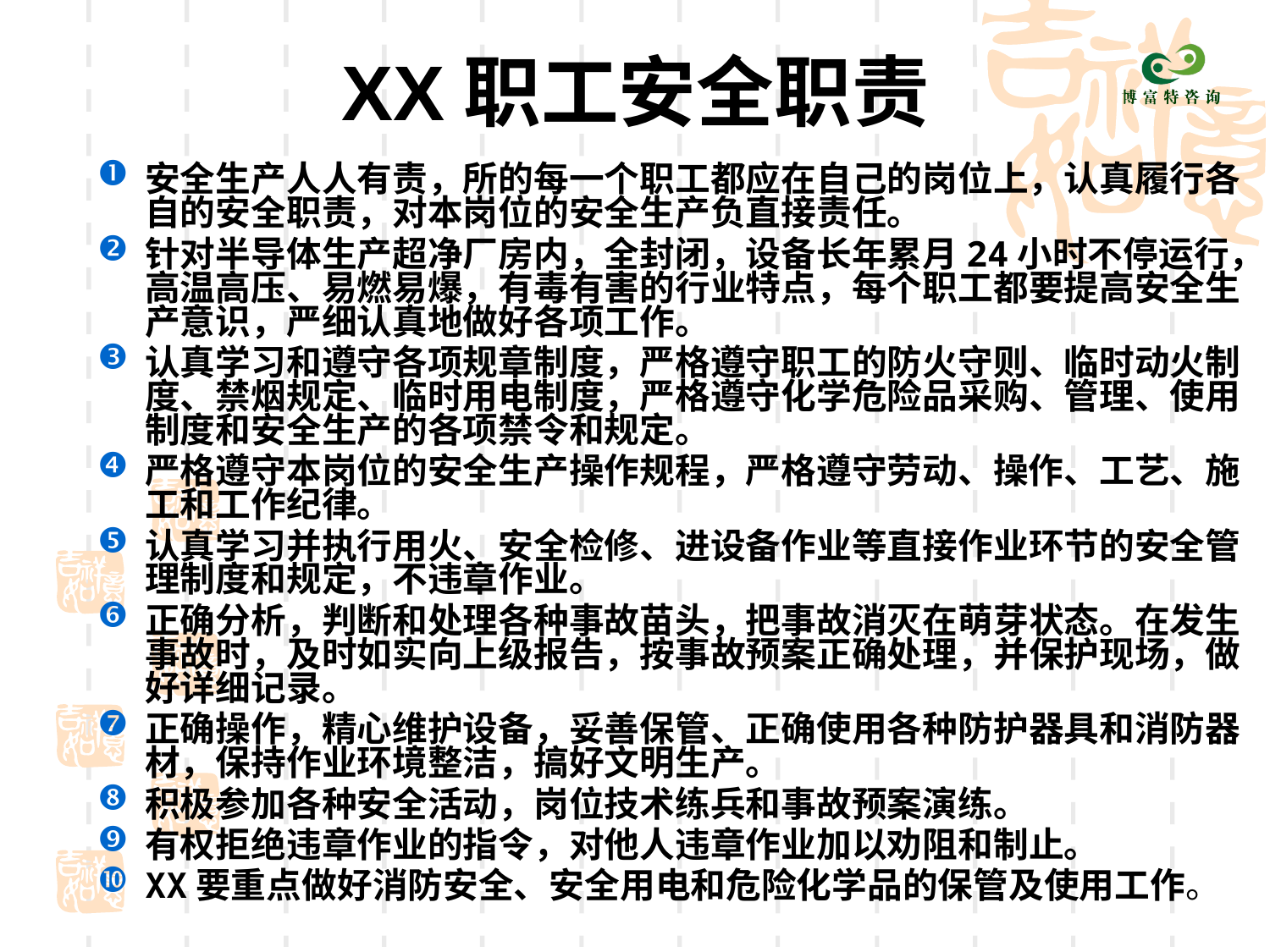

# XX职工安全职责
安全生产人人有责，所的每一个职工都应在自己的岗位上，认真履行各自的安全职责，对本岗位的安全生产负直接责任。
针对半导体生产超净厂房内，全封闭，设备长年累月24小时不停运行，高温高压、易燃易爆，有毒有害的行业特点，每个职工都要提高安全生产意识，严细认真地做好各项工作。
认真学习和遵守各项规章制度，严格遵守职工的防火守则、临时动火制度、禁烟规定、临时用电制度，严格遵守化学危险品采购、管理、使用制度和安全生产的各项禁令和规定。
严格遵守本岗位的安全生产操作规程，严格遵守劳动、操作、工艺、施工和工作纪律。
认真学习并执行用火、安全检修、进设备作业等直接作业环节的安全管理制度和规定，不违章作业。
正确分析，判断和处理各种事故苗头，把事故消灭在萌芽状态。在发生事故时，及时如实向上级报告，按事故预案正确处理，并保护现场，做好详细记录。
正确操作，精心维护设备，妥善保管、正确使用各种防护器具和消防器材，保持作业环境整洁，搞好文明生产。
积极参加各种安全活动，岗位技术练兵和事故预案演练。
有权拒绝违章作业的指令，对他人违章作业加以劝阻和制止。
XX要重点做好消防安全、安全用电和危险化学品的保管及使用工作。
13